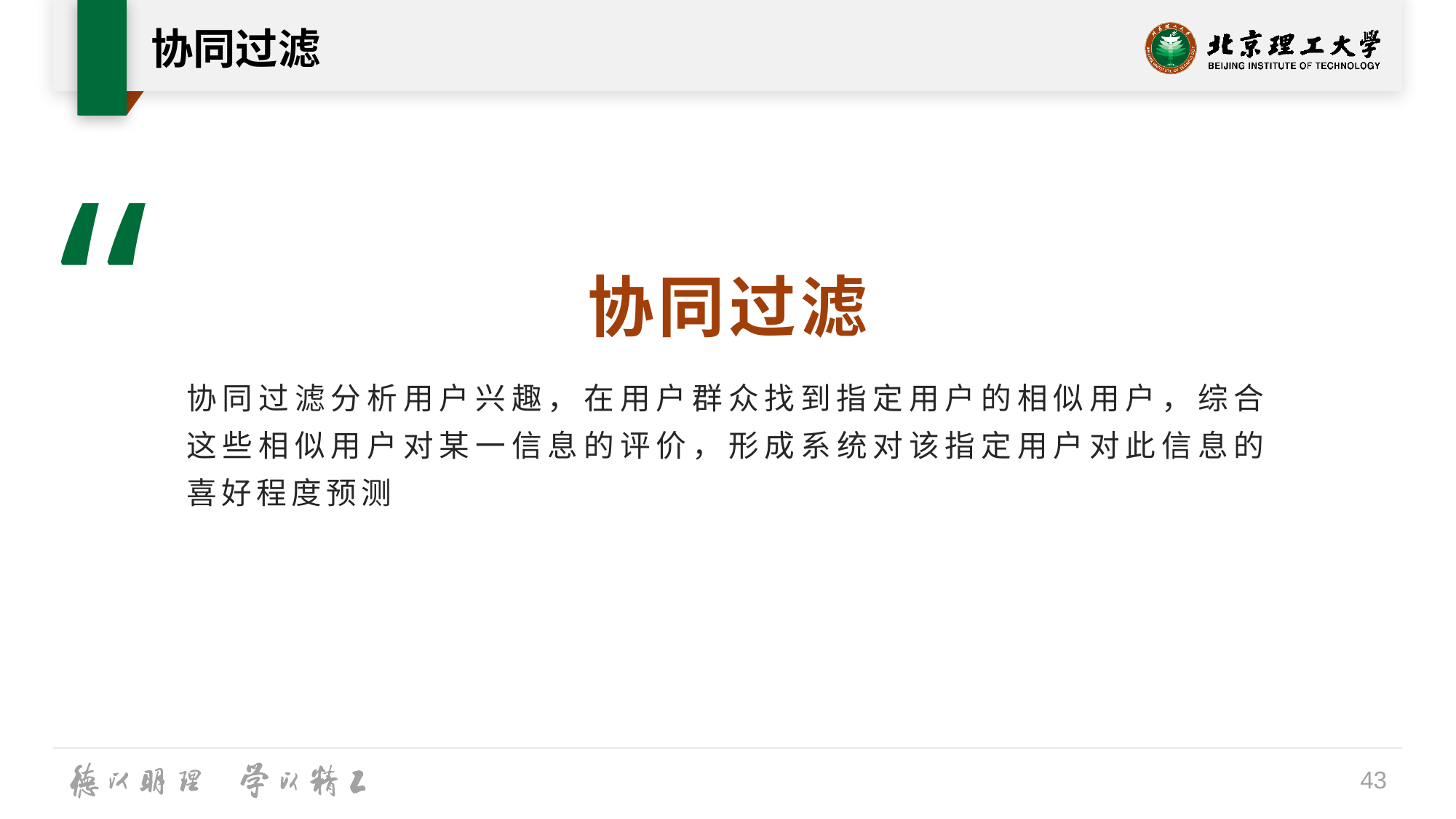

# 协同过滤
“

协同过滤
协同过滤分析用户兴趣，在用户群众找到指定用户的相似用户，综合这些相似用户对某一信息的评价，形成系统对该指定用户对此信息的喜好程度预测